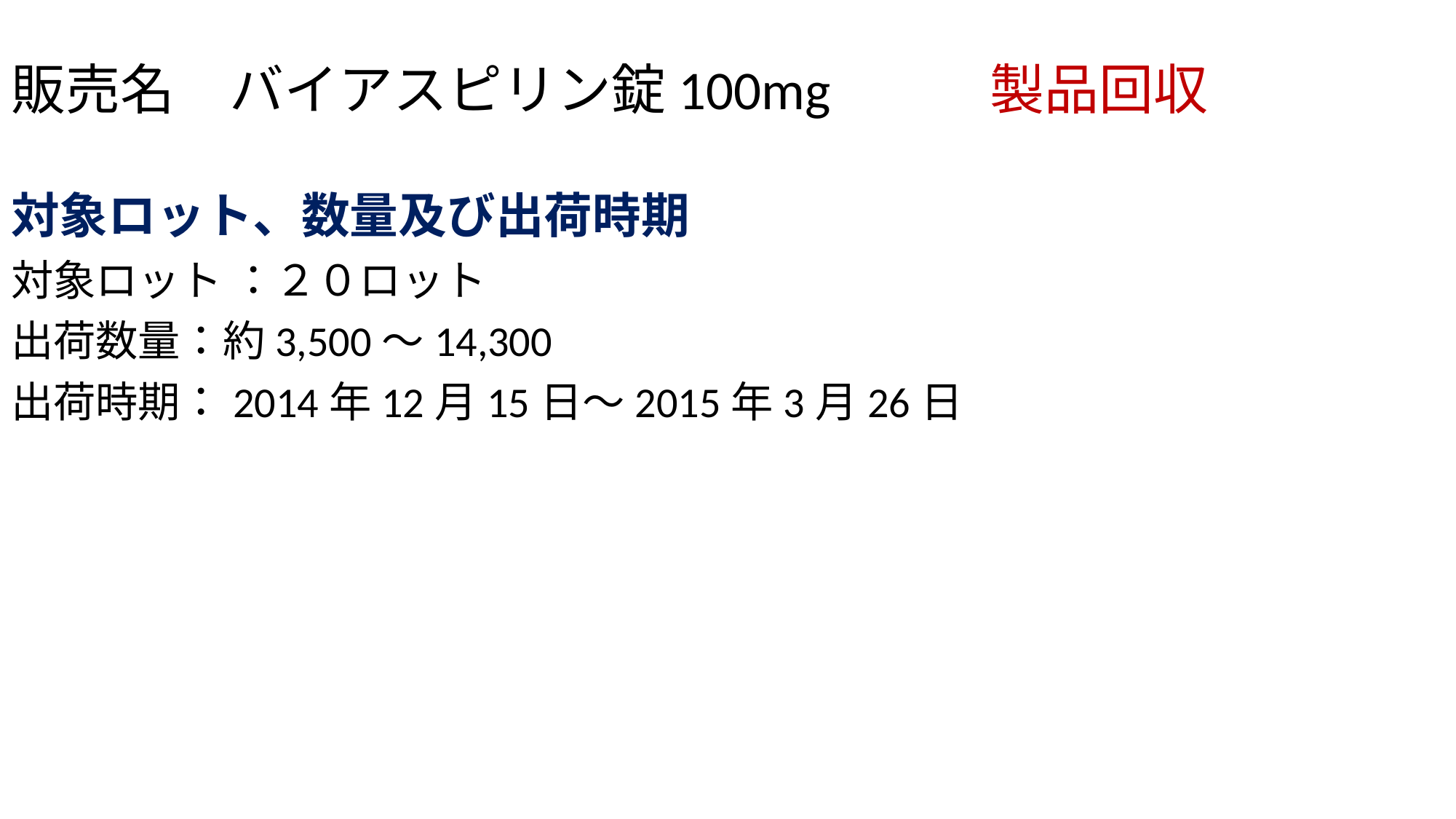

# 販売名　バイアスピリン錠100mg  　　 製品回収
対象ロット、数量及び出荷時期
対象ロット ：２０ロット
出荷数量：約3,500～14,300
出荷時期：2014年12月15日～2015年3月26日